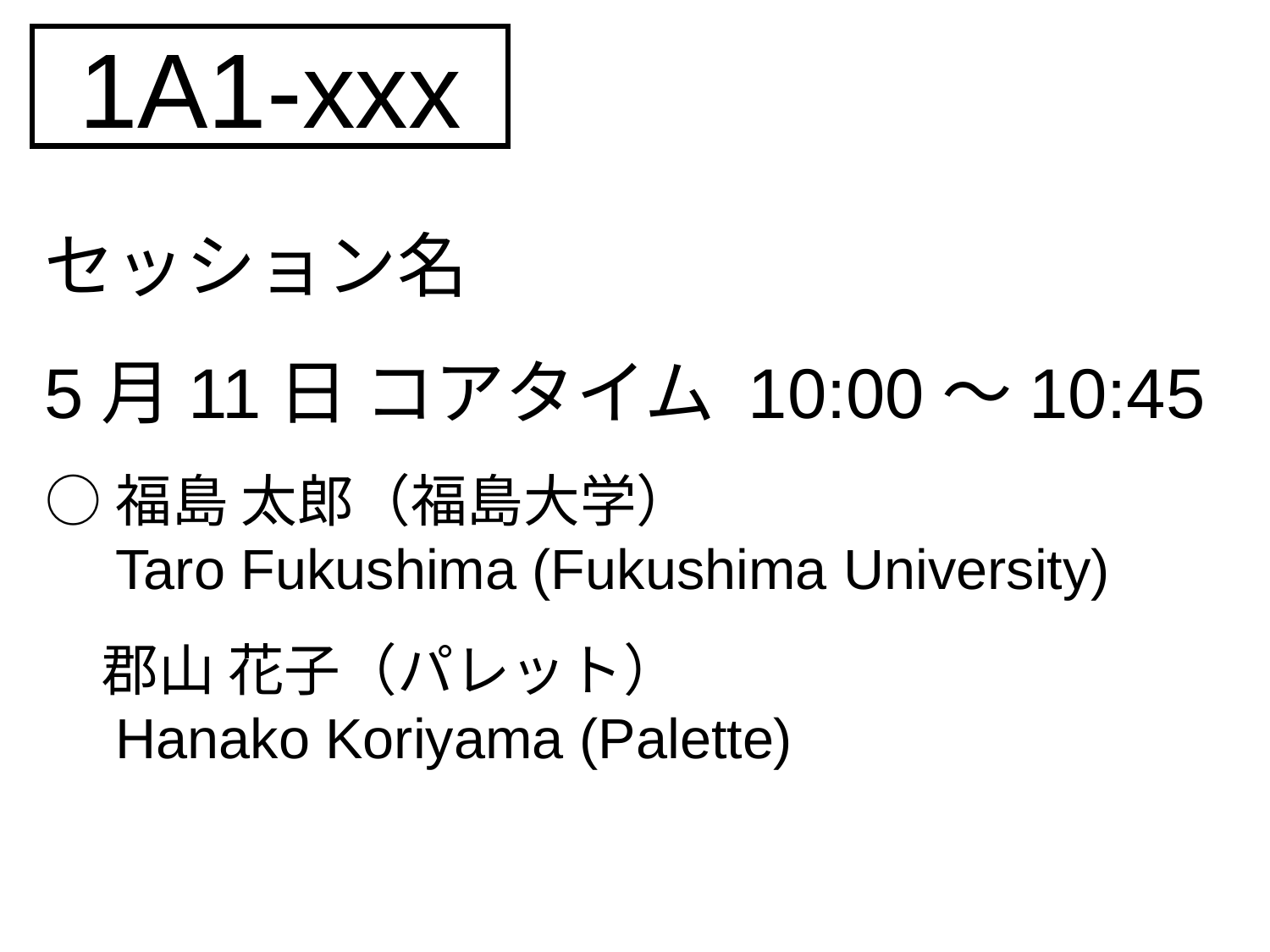

1A1-xxx
セッション名
5月11日 コアタイム 10:00～10:45
○福島 太郎（福島大学）
　Taro Fukushima (Fukushima University)

　郡山 花子（パレット）
　Hanako Koriyama (Palette)